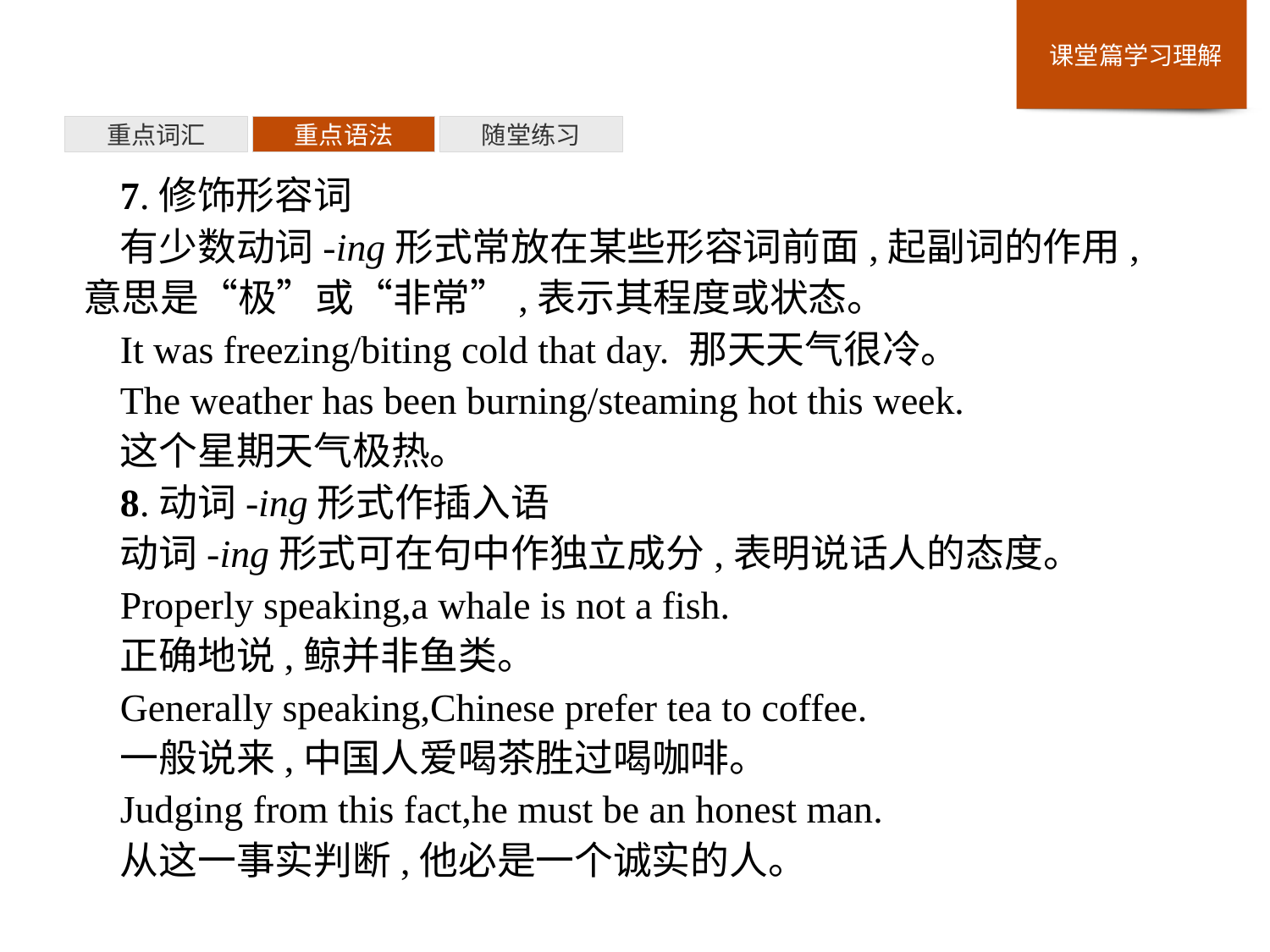

重点词汇
重点语法
随堂练习
7.修饰形容词
有少数动词-ing形式常放在某些形容词前面,起副词的作用,意思是“极”或“非常”,表示其程度或状态。
It was freezing/biting cold that day. 那天天气很冷。
The weather has been burning/steaming hot this week.
这个星期天气极热。
8.动词-ing形式作插入语
动词-ing形式可在句中作独立成分,表明说话人的态度。
Properly speaking,a whale is not a fish.
正确地说,鲸并非鱼类。
Generally speaking,Chinese prefer tea to coffee.
一般说来,中国人爱喝茶胜过喝咖啡。
Judging from this fact,he must be an honest man.
从这一事实判断,他必是一个诚实的人。